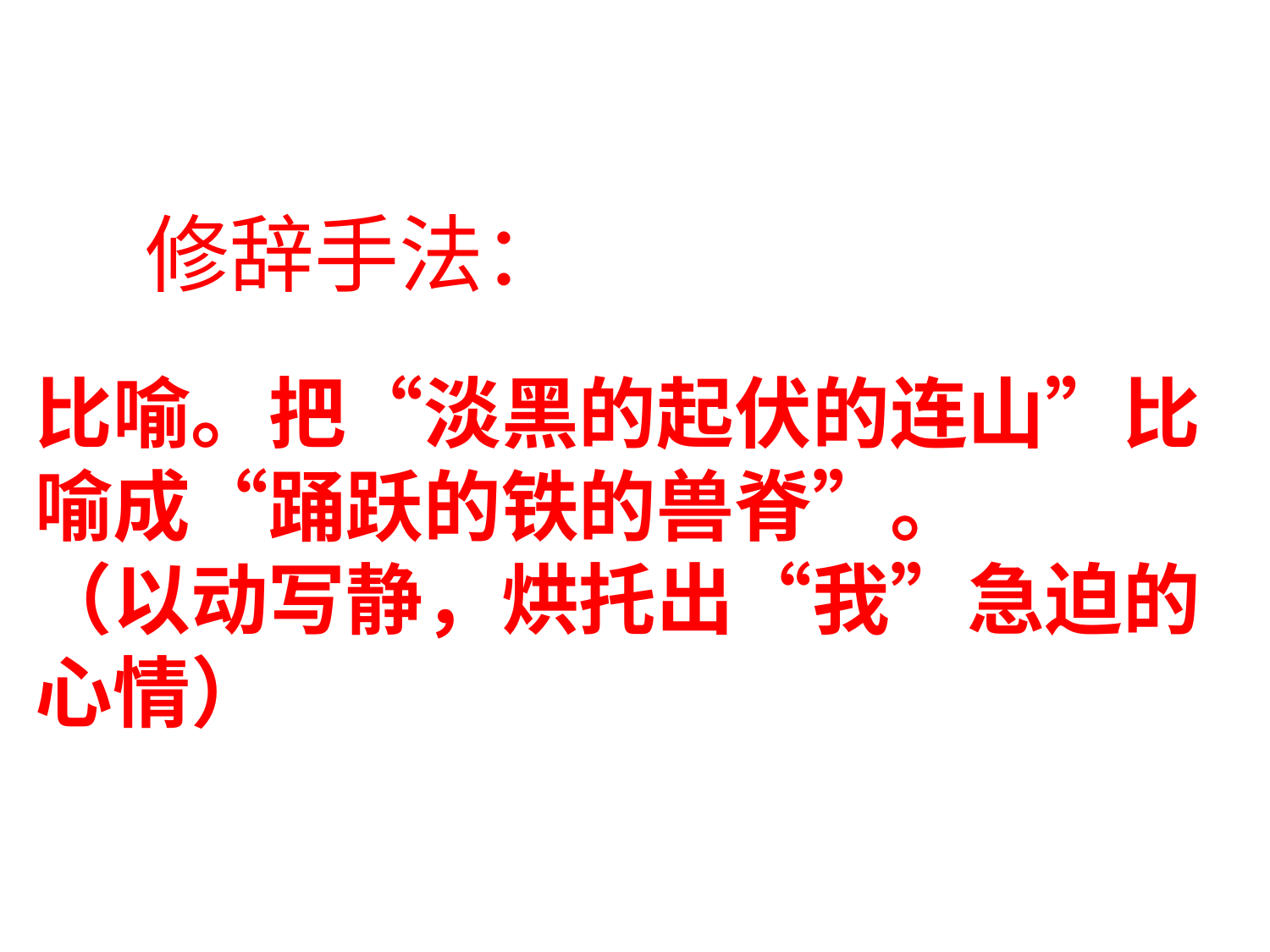

修辞手法：
比喻。把“淡黑的起伏的连山”比喻成“踊跃的铁的兽脊”。
（以动写静，烘托出“我”急迫的心情）